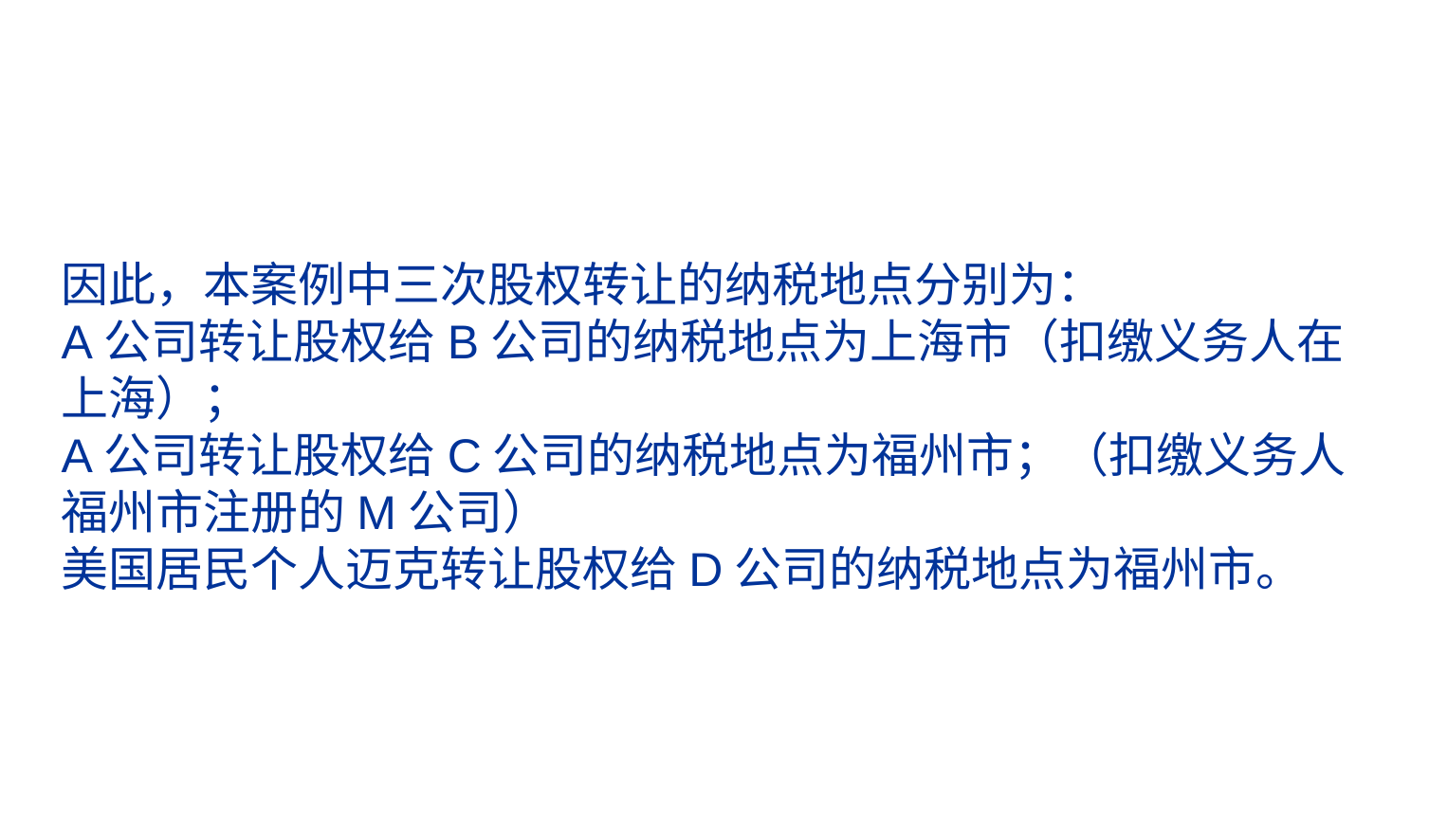

# 因此，本案例中三次股权转让的纳税地点分别为： A公司转让股权给B公司的纳税地点为上海市（扣缴义务人在上海）； A公司转让股权给C公司的纳税地点为福州市；（扣缴义务人福州市注册的M公司） 美国居民个人迈克转让股权给D公司的纳税地点为福州市。